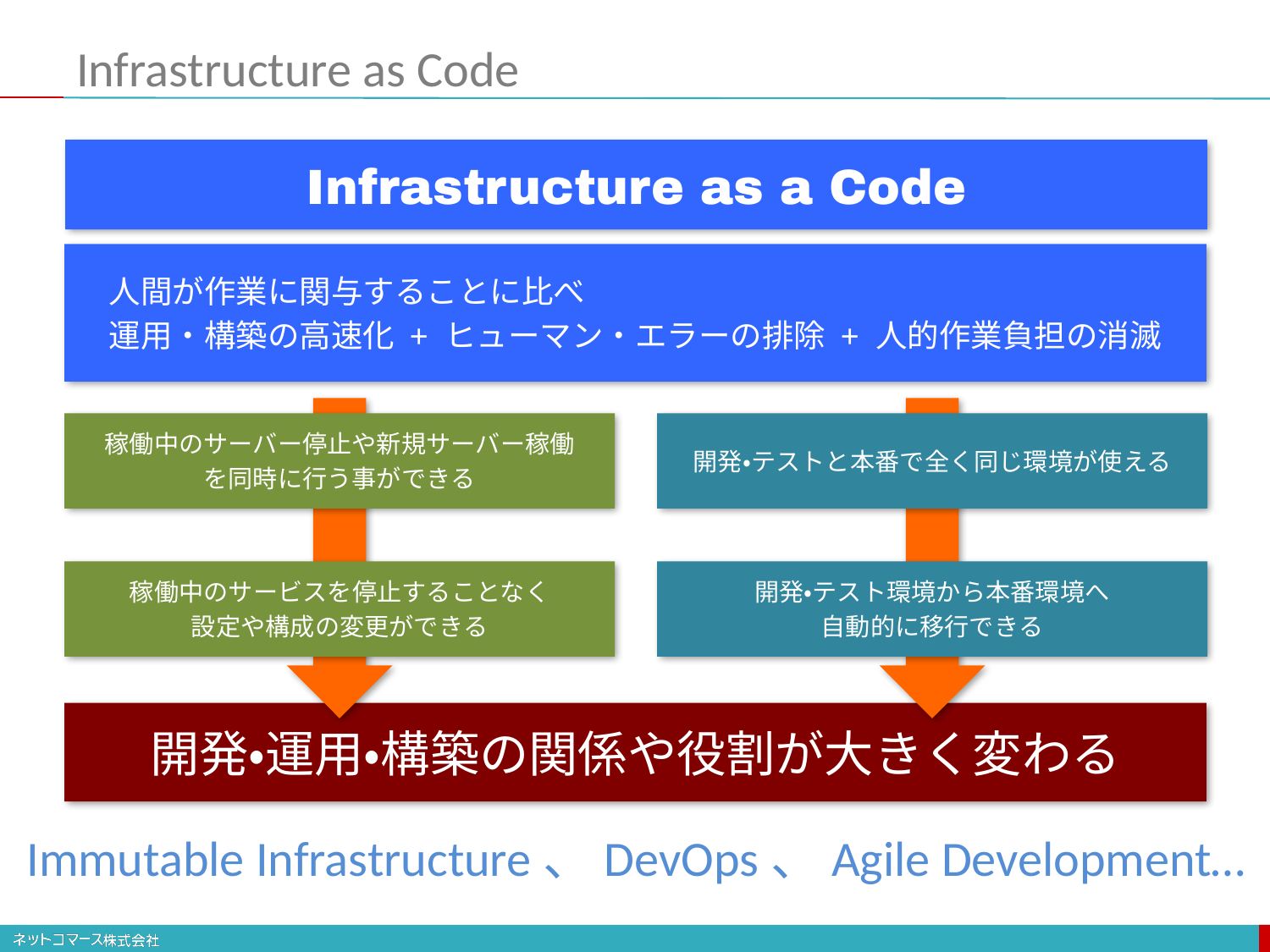

# Infrastructure as Code
Infrastructure as a Code
　人間が作業に関与することに比べ
運用・構築の高速化 + ヒューマン・エラーの排除 + 人的作業負担の消滅

稼働中のサーバー停止や新規サーバー稼働
を同時に行う事ができる
開発・テストと本番で全く同じ環境が使える
稼働中のサービスを停止することなく
設定や構成の変更ができる
開発・テスト環境から本番環境へ
自動的に移行できる
開発・運用・構築の関係や役割が大きく変わる
Immutable Infrastructure、DevOps、Agile Development…